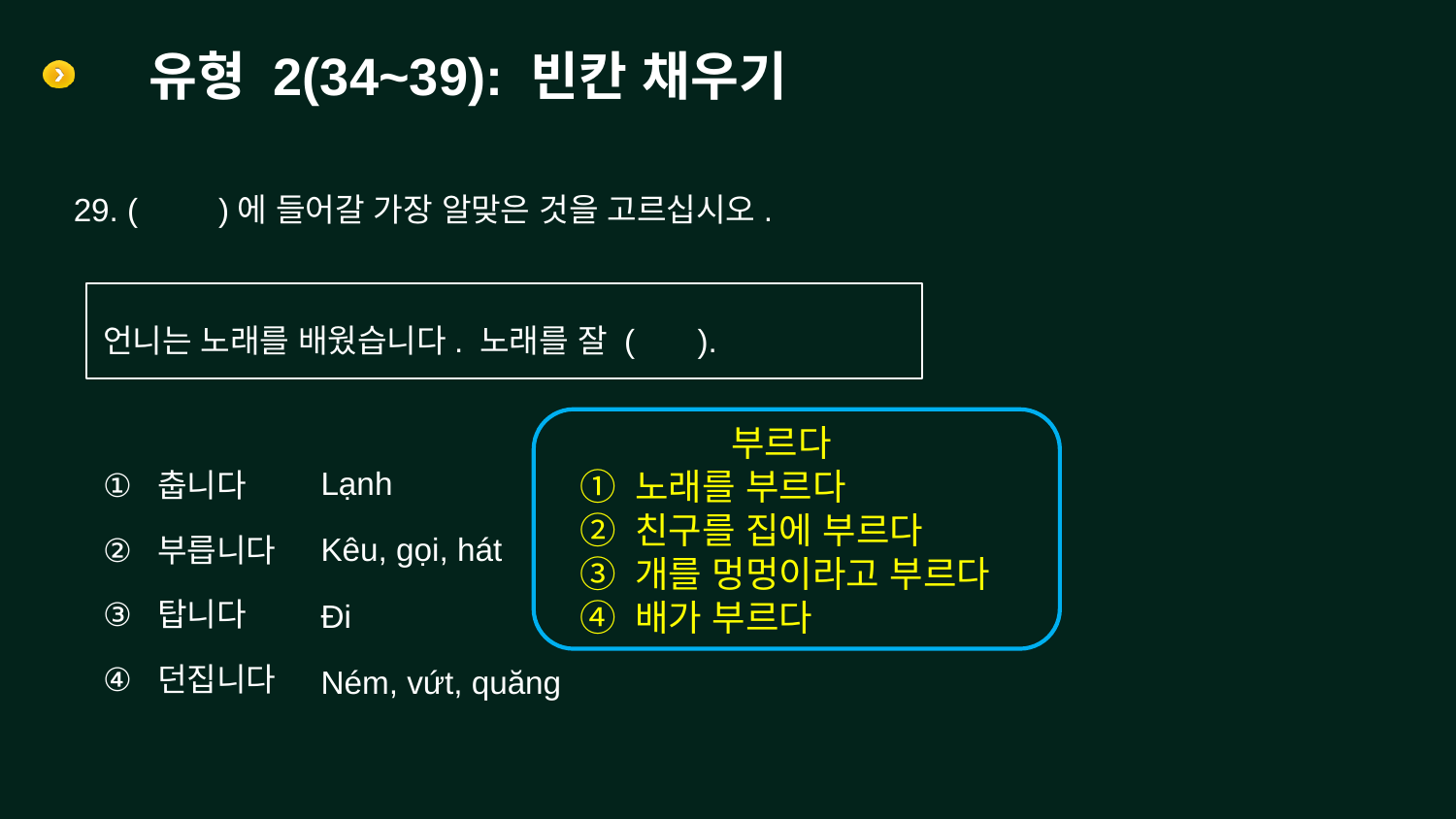

# 유형 2(34~39): 빈칸 채우기
29. (         )에 들어갈 가장 알맞은 것을 고르십시오.
언니는 노래를 배웠습니다. 노래를 잘 (       ).
부르다
  ① 노래를 부르다
  ② 친구를 집에 부르다
  ③ 개를 멍멍이라고 부르다
  ④ 배가 부르다
춥니다
부릅니다
탑니다
던집니다
Lạnh
Kêu, gọi, hát
Đi
Ném, vứt, quăng